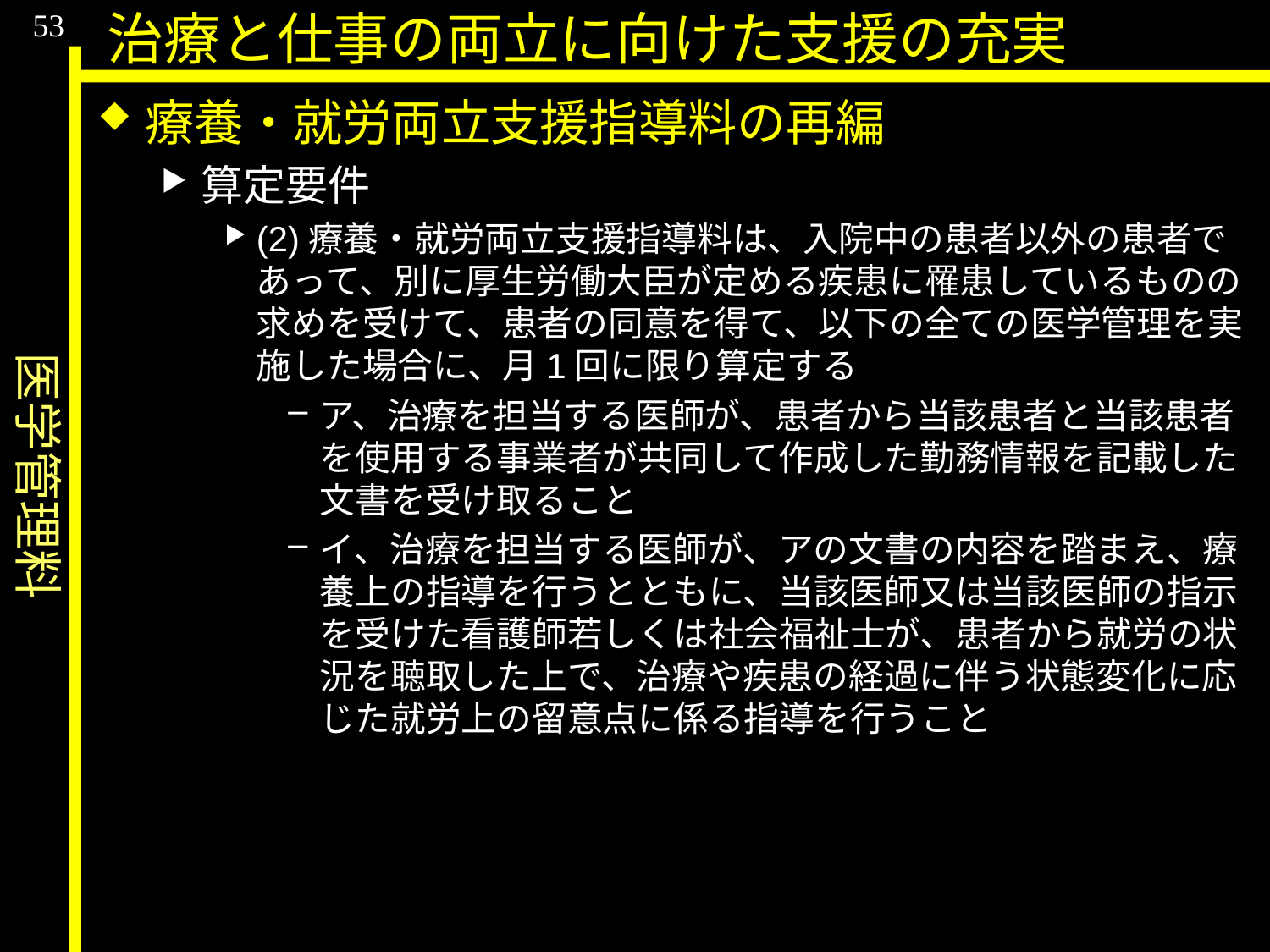

医学管理料
53
治療と仕事の両立に向けた支援の充実

療養・就労両立支援指導料の再編
算定要件
(2)療養・就労両立支援指導料は、入院中の患者以外の患者であって、別に厚生労働大臣が定める疾患に罹患しているものの求めを受けて、患者の同意を得て、以下の全ての医学管理を実施した場合に、月1回に限り算定する
ア、治療を担当する医師が、患者から当該患者と当該患者を使用する事業者が共同して作成した勤務情報を記載した文書を受け取ること
イ、治療を担当する医師が、アの文書の内容を踏まえ、療養上の指導を行うとともに、当該医師又は当該医師の指示を受けた看護師若しくは社会福祉士が、患者から就労の状況を聴取した上で、治療や疾患の経過に伴う状態変化に応じた就労上の留意点に係る指導を行うこと